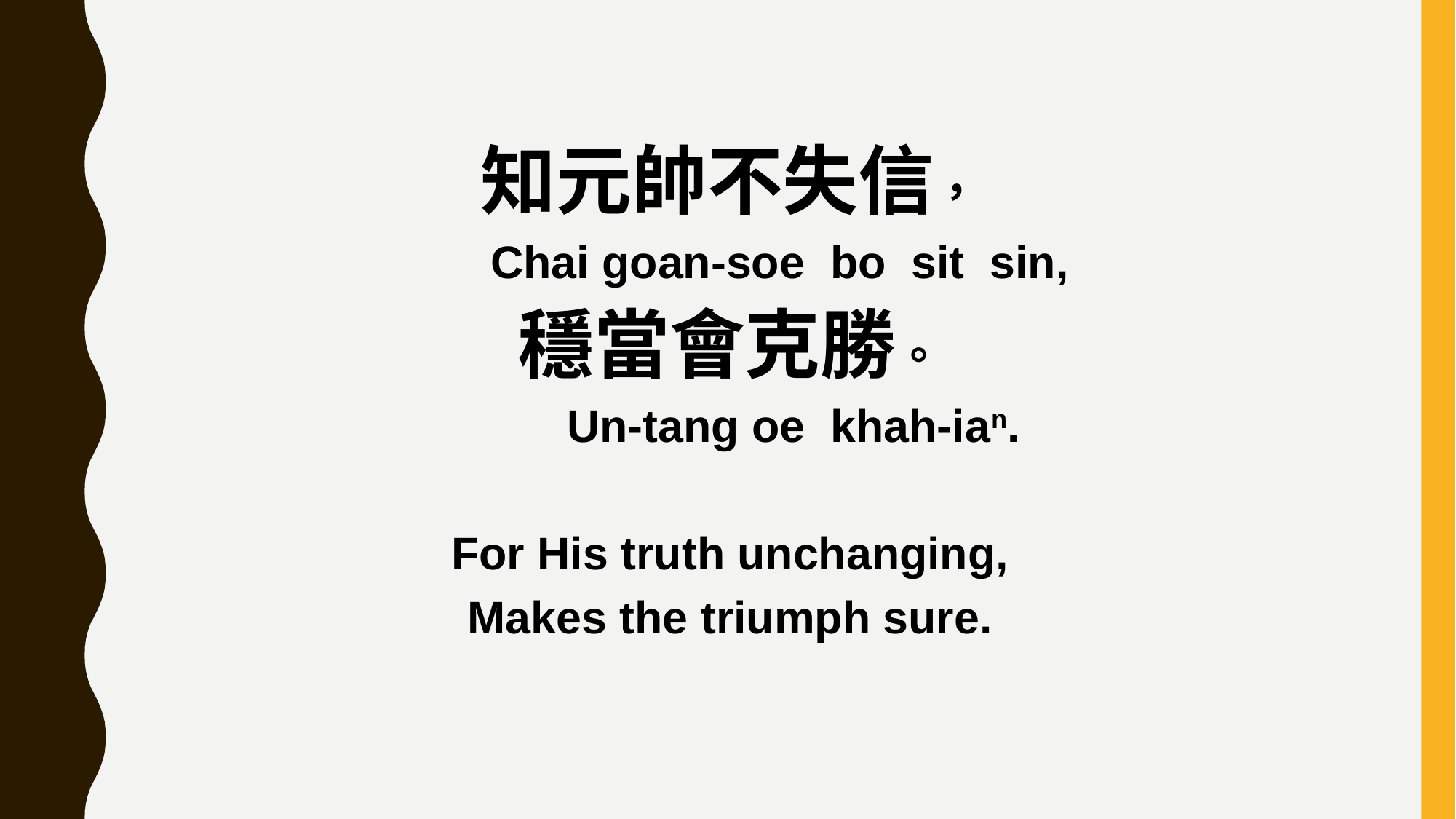

知元帥不失信，
                       Chai goan-soe  bo  sit  sin,
穩當會克勝。
                             Un-tang oe  khah-ian.

For His truth unchanging,
Makes the triumph sure.